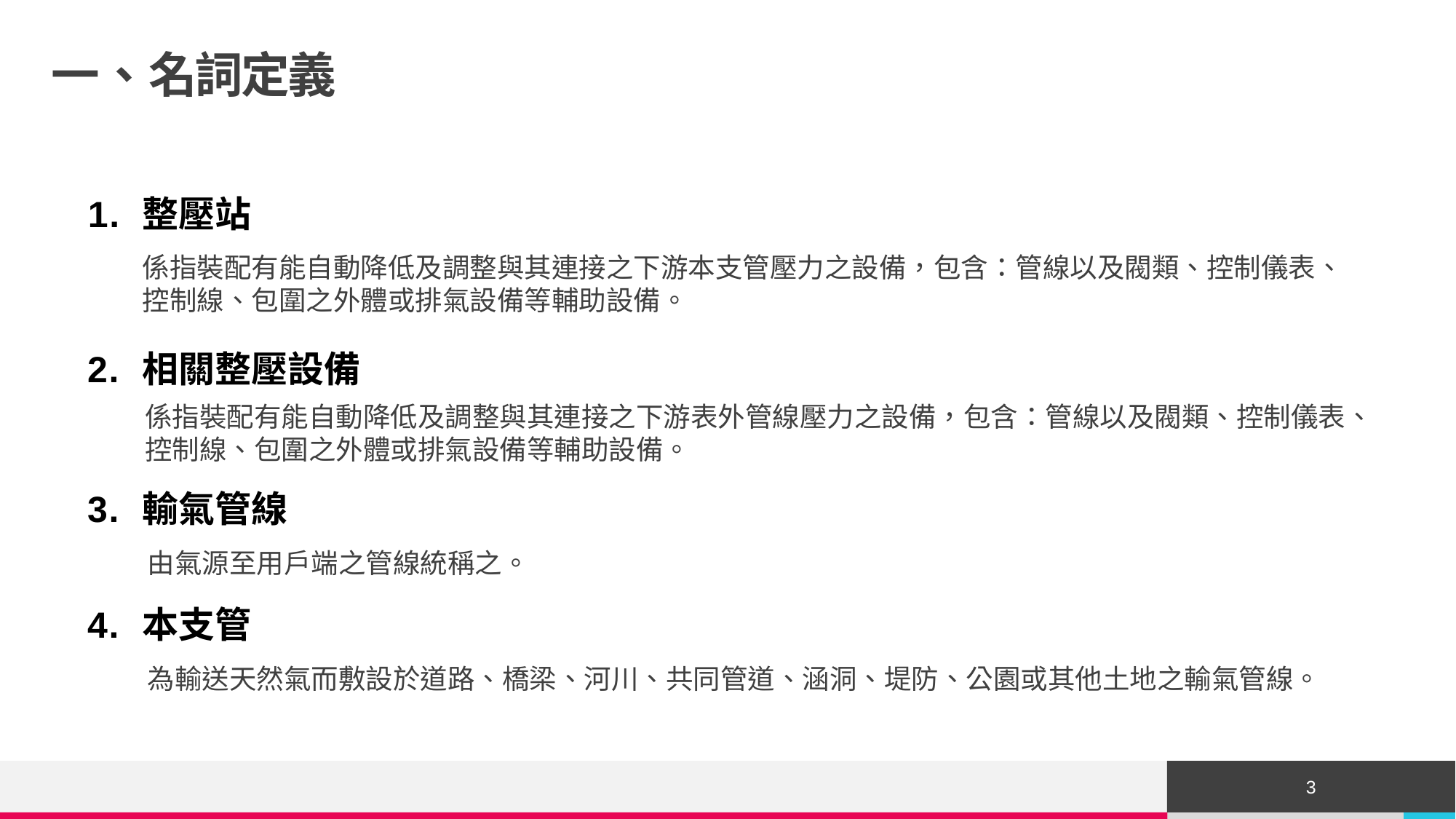

# 一、名詞定義
整壓站
係指裝配有能自動降低及調整與其連接之下游本支管壓力之設備，包含：管線以及閥類、控制儀表、控制線、包圍之外體或排氣設備等輔助設備。

相關整壓設備
係指裝配有能自動降低及調整與其連接之下游表外管線壓力之設備，包含：管線以及閥類、控制儀表、控制線、包圍之外體或排氣設備等輔助設備。

輸氣管線
由氣源至用戶端之管線統稱之。

本支管
為輸送天然氣而敷設於道路、橋梁、河川、共同管道、涵洞、堤防、公園或其他土地之輸氣管線。
3